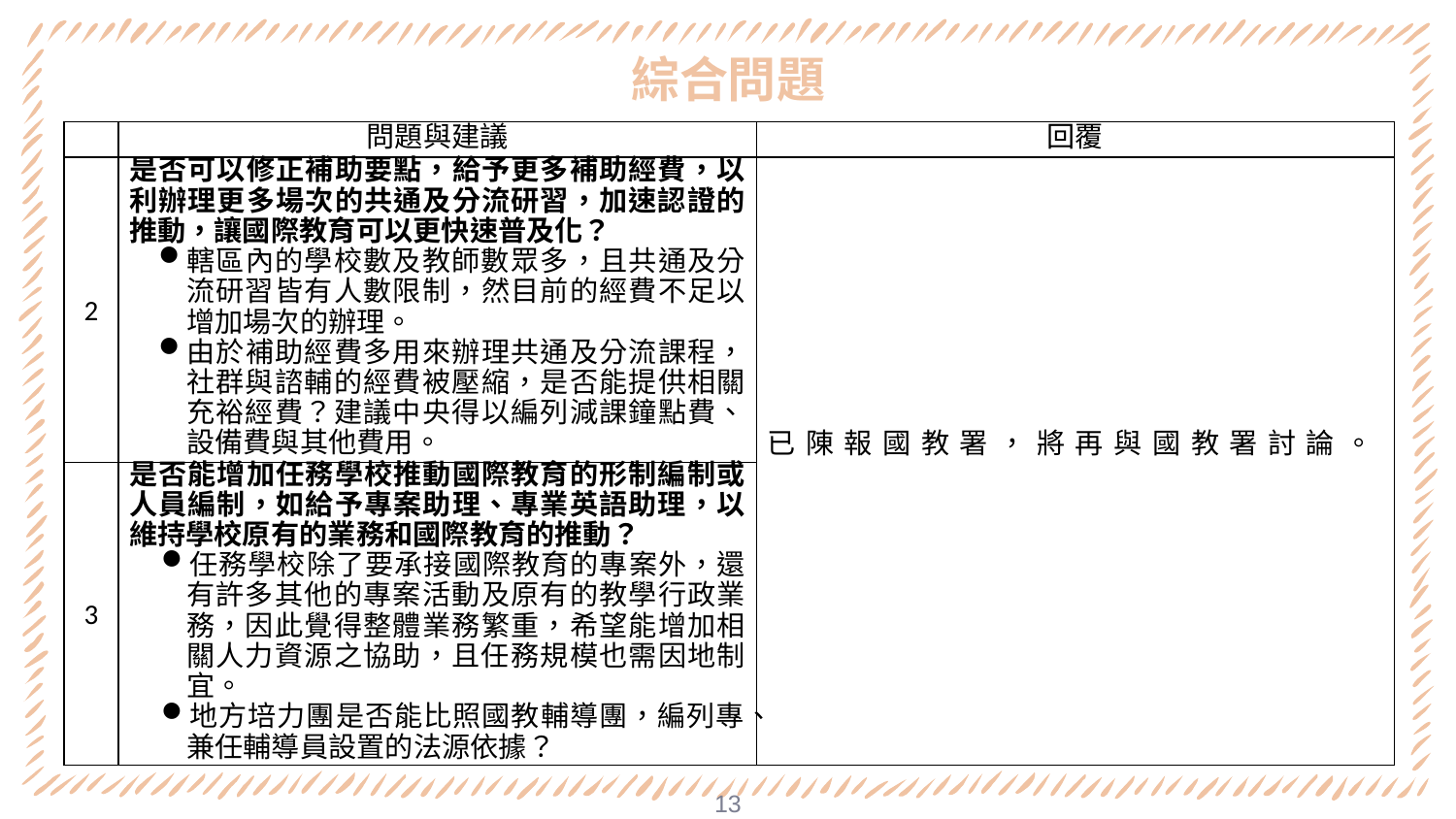

# 綜合問題
|  | 問題與建議 | 回覆 |
| --- | --- | --- |
| 2 | 是否可以修正補助要點，給予更多補助經費，以利辦理更多場次的共通及分流研習，加速認證的推動，讓國際教育可以更快速普及化？ 轄區內的學校數及教師數眾多，且共通及分流研習皆有人數限制，然目前的經費不足以增加場次的辦理。 由於補助經費多用來辦理共通及分流課程，社群與諮輔的經費被壓縮，是否能提供相關充裕經費？建議中央得以編列減課鐘點費、設備費與其他費用。 | 已陳報國教署，將再與國教署討論。 |
| 3 | 是否能增加任務學校推動國際教育的形制編制或人員編制，如給予專案助理、專業英語助理，以維持學校原有的業務和國際教育的推動？ 任務學校除了要承接國際教育的專案外，還有許多其他的專案活動及原有的教學行政業務，因此覺得整體業務繁重，希望能增加相關人力資源之協助，且任務規模也需因地制宜。 地方培力團是否能比照國教輔導團，編列專、兼任輔導員設置的法源依據？ |  |
13